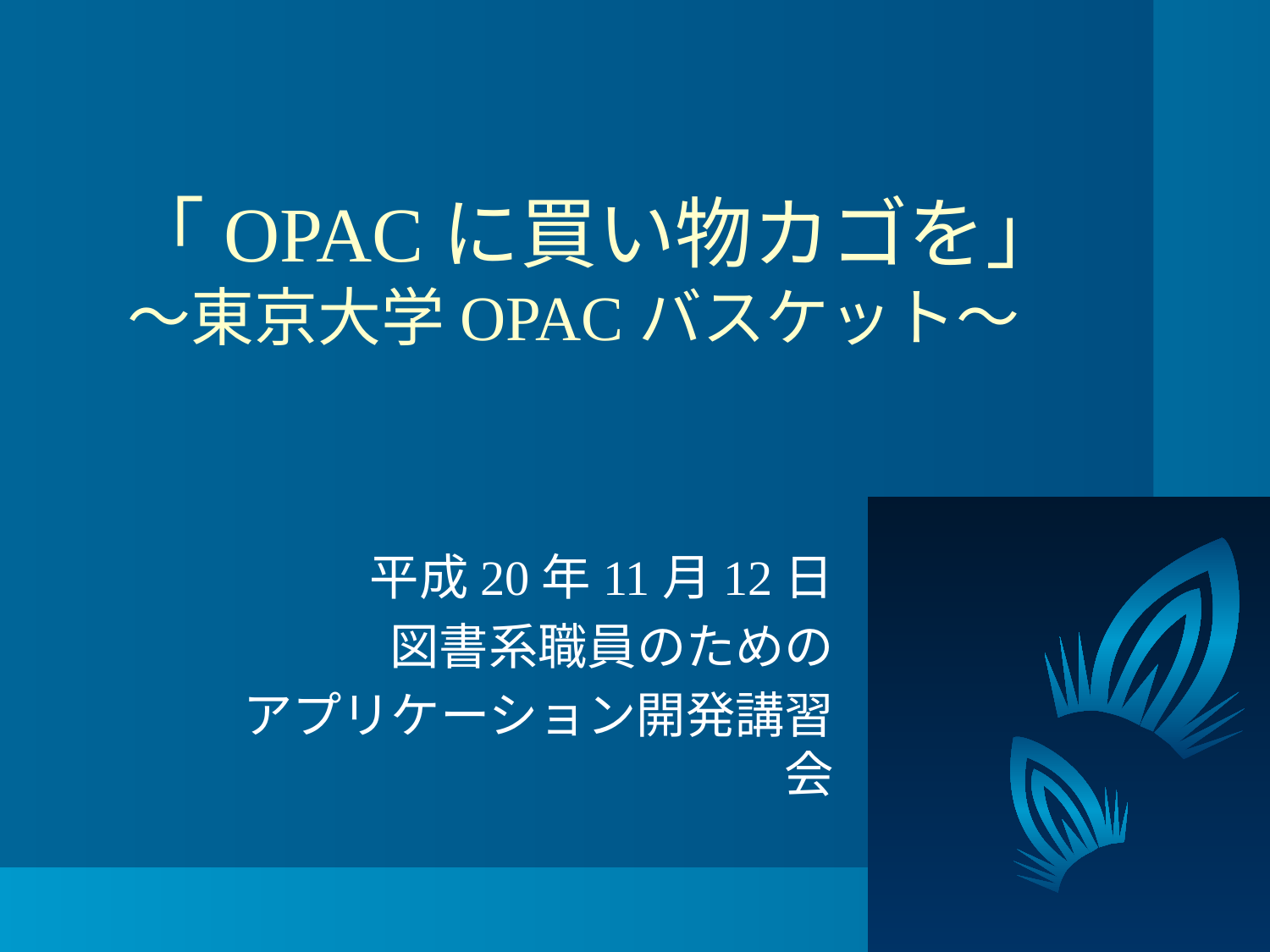

# 「OPACに買い物カゴを」 ～東京大学OPACバスケット～
平成20年11月12日
図書系職員のための
アプリケーション開発講習会